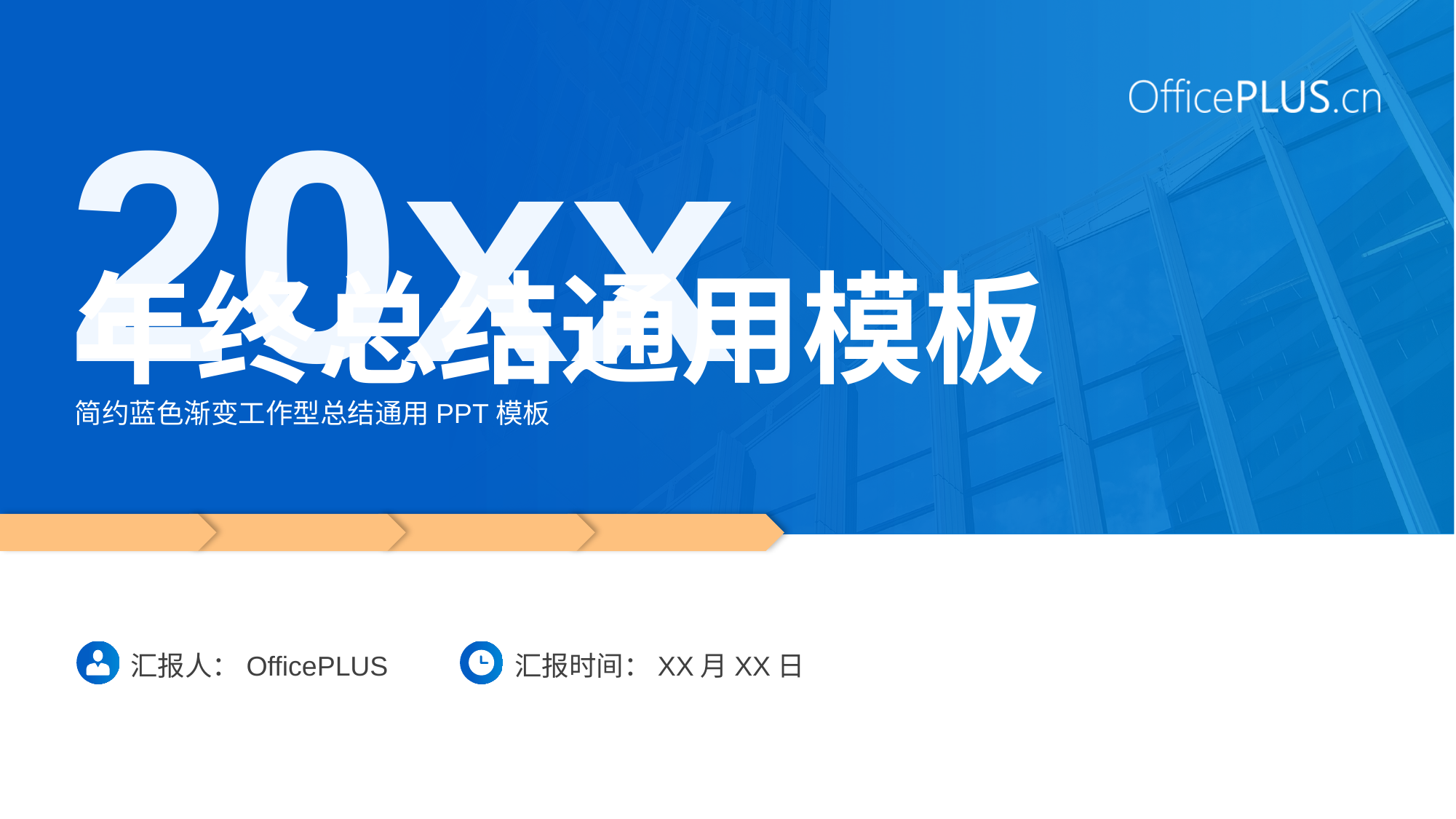

20xx
年终总结通用模板
简约蓝色渐变工作型总结通用PPT模板

汇报人：OfficePLUS
汇报时间：XX月XX日